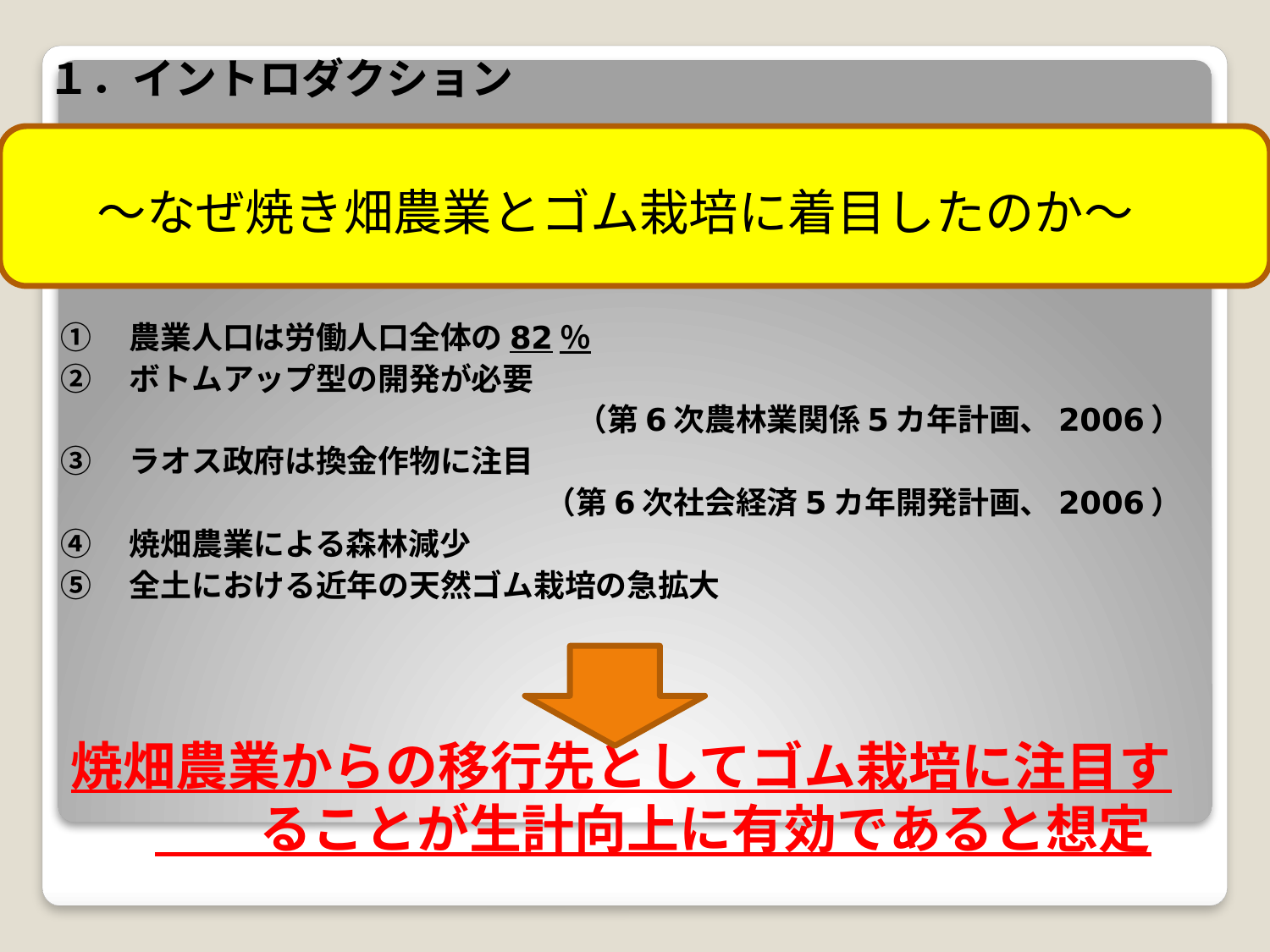

１．イントロダクション

# ～なぜ焼き畑農業とゴム栽培に着目したのか～

①　農業人口は労働人口全体の82％
②　ボトムアップ型の開発が必要
（第6次農林業関係5カ年計画、2006）
③　ラオス政府は換金作物に注目
（第6次社会経済5カ年開発計画、2006）
④　焼畑農業による森林減少
⑤　全土における近年の天然ゴム栽培の急拡大

焼畑農業からの移行先としてゴム栽培に注目す　　ることが生計向上に有効であると想定